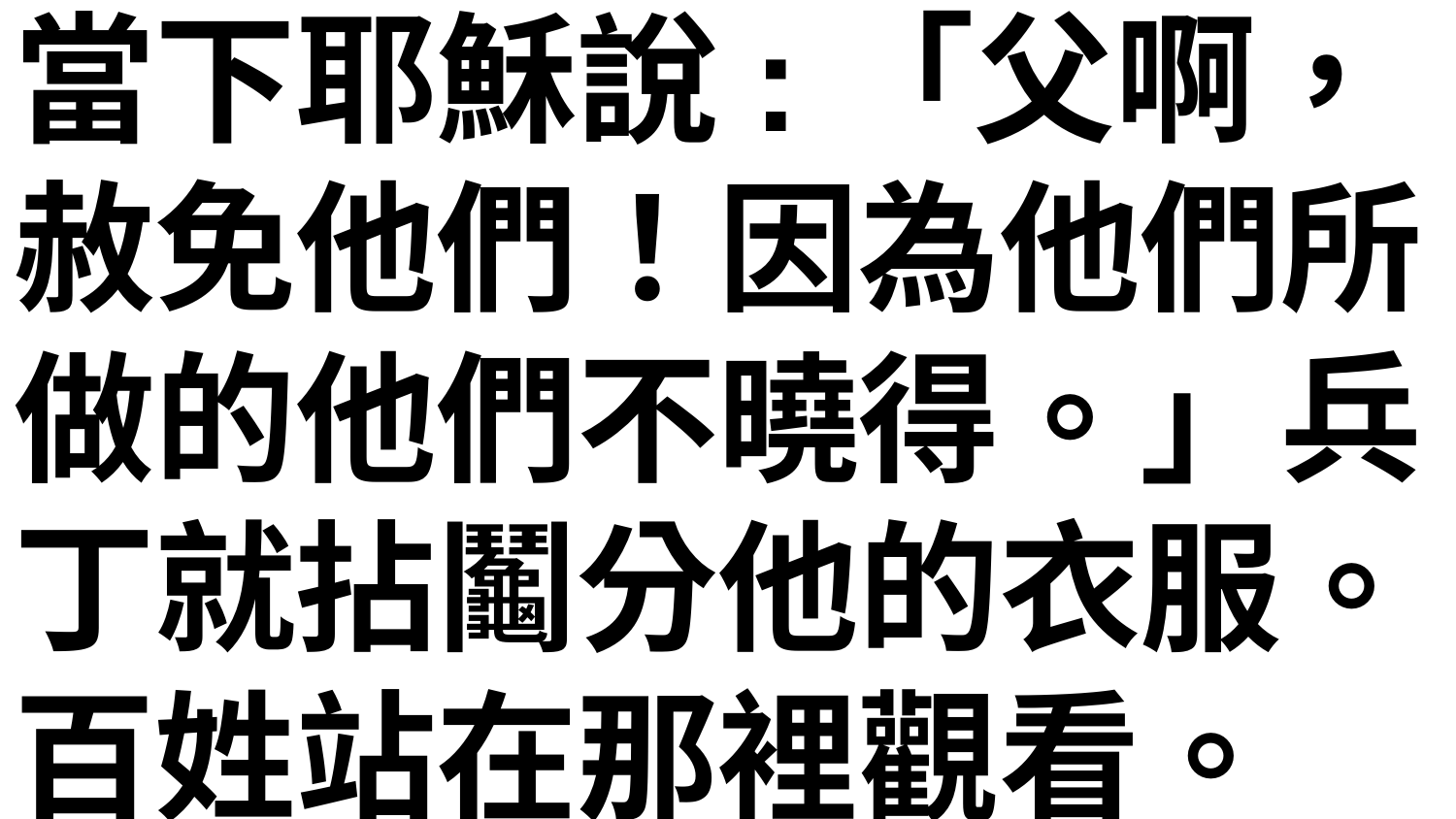

當下耶穌說:「父啊，赦免他們！因為他們所做的他們不曉得。」兵丁就拈鬮分他的衣服。百姓站在那裡觀看。